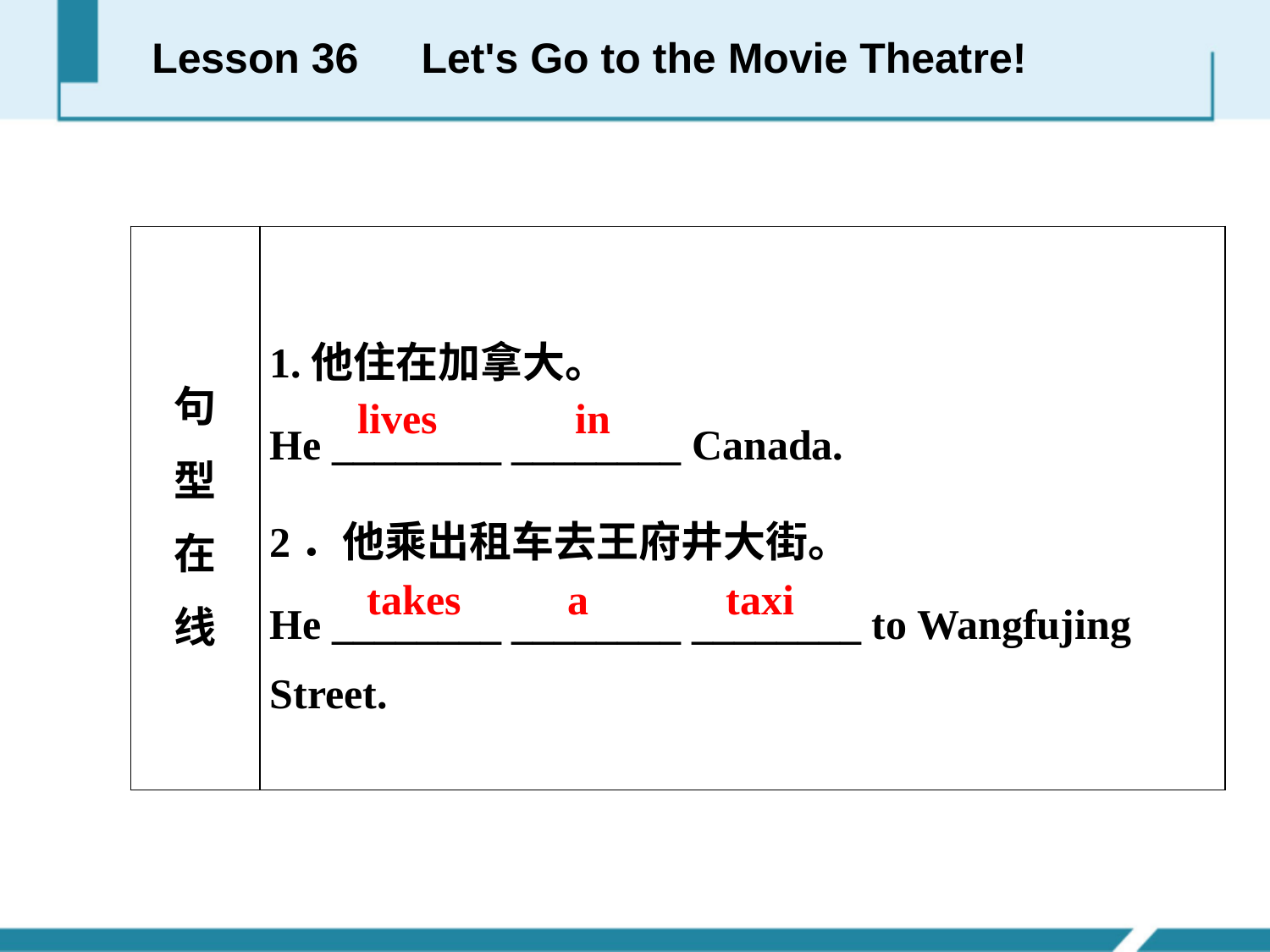

Lesson 36　Let's Go to the Movie Theatre!
| 句 型 在 线 | 1.他住在加拿大。 He \_\_\_\_\_\_\_\_ \_\_\_\_\_\_\_\_ Canada. 2．他乘出租车去王府井大街。 He \_\_\_\_\_\_\_\_ \_\_\_\_\_\_\_\_ \_\_\_\_\_\_\_\_ to Wangfujing Street. |
| --- | --- |
lives             in
takes          a             taxi